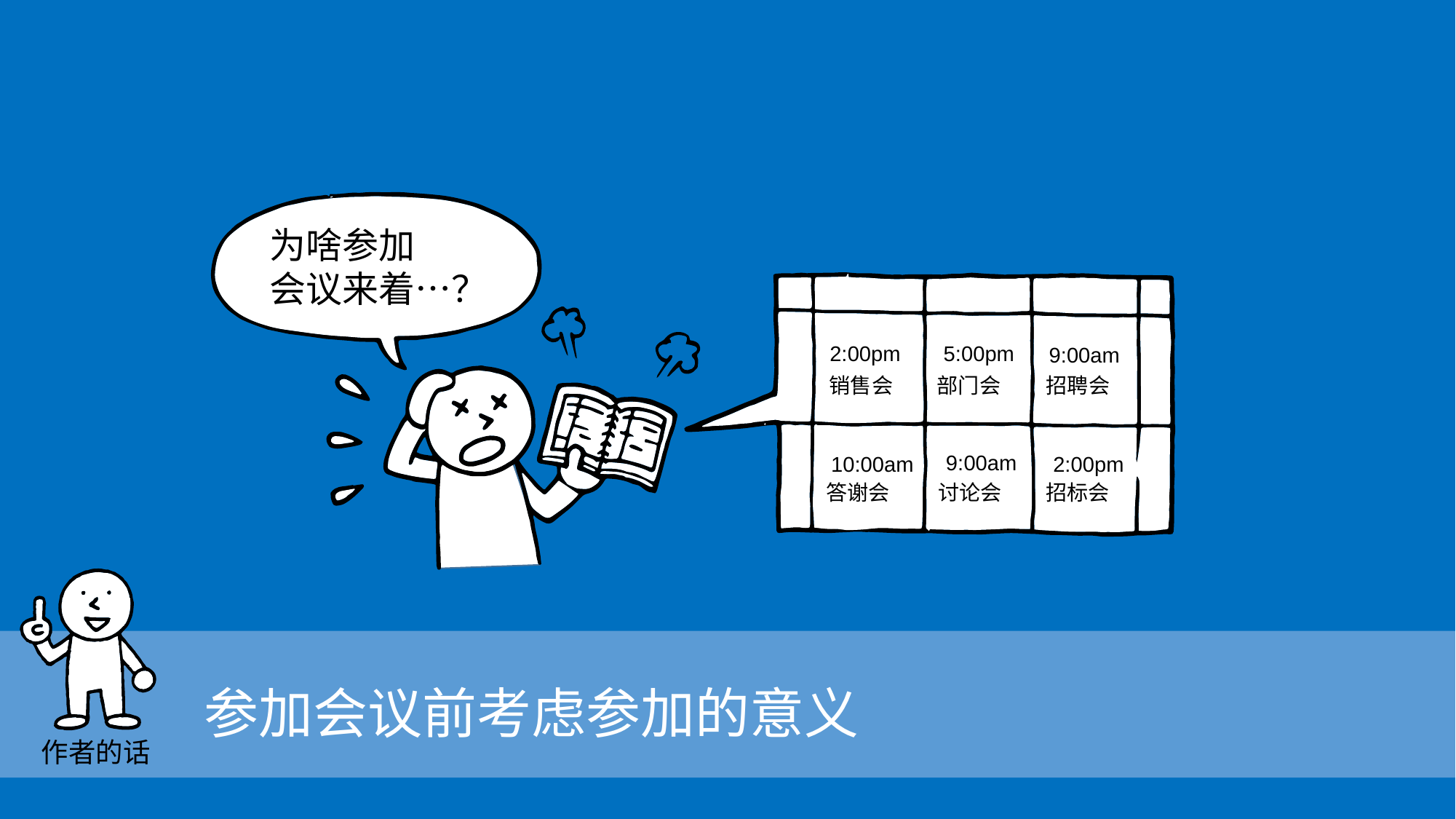

为啥参加
会议来着…？

2:00pm
5:00pm
9:00am

销售会
部门会
招聘会

9:00am
2:00pm
10:00am

答谢会
讨论会
招标会

参加会议前考虑参加的意义
作者的话